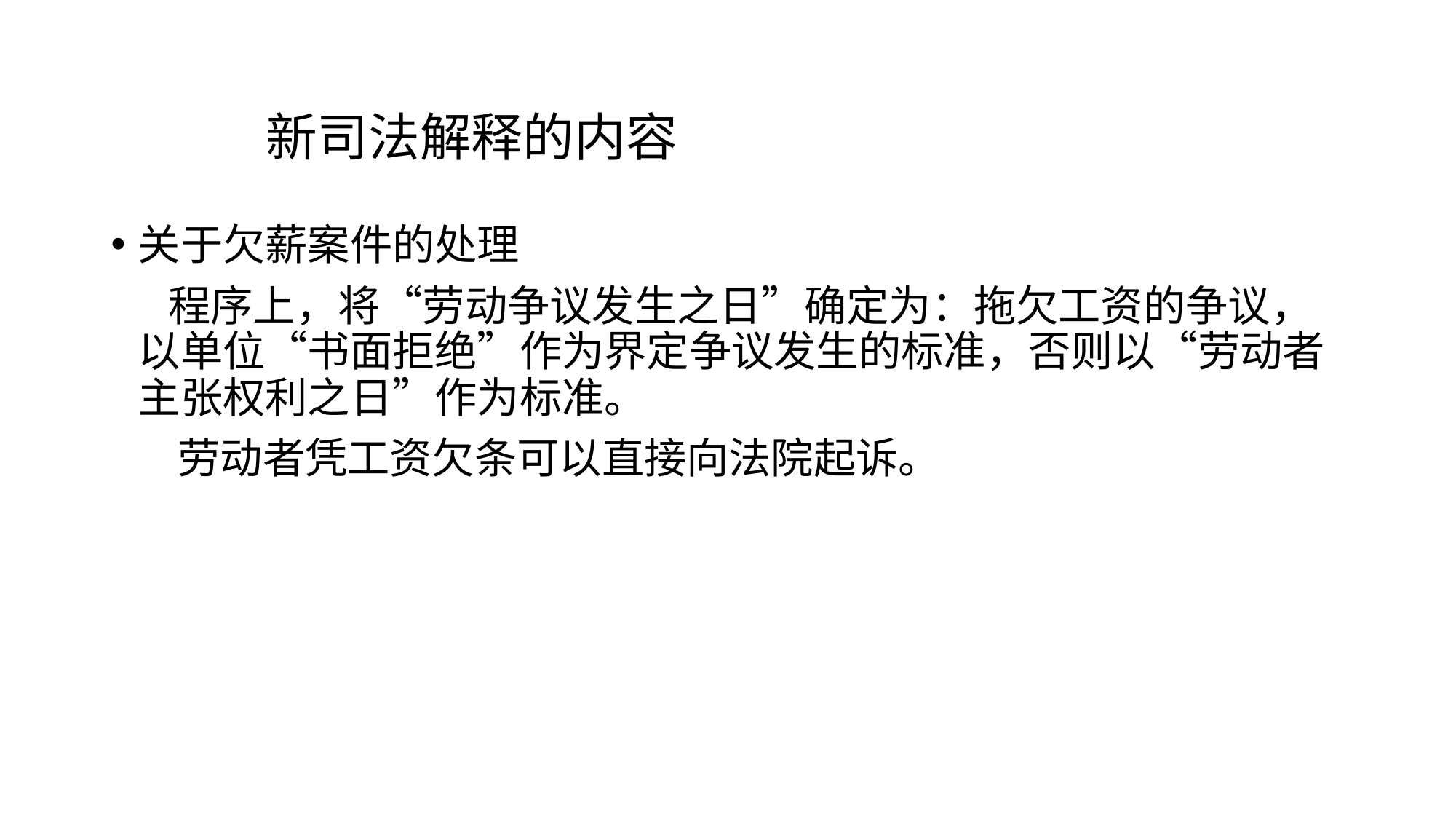

# 新司法解释的内容
关于欠薪案件的处理
     程序上，将“劳动争议发生之日”确定为：拖欠工资的争议，以单位“书面拒绝”作为界定争议发生的标准，否则以“劳动者主张权利之日”作为标准。
      劳动者凭工资欠条可以直接向法院起诉。